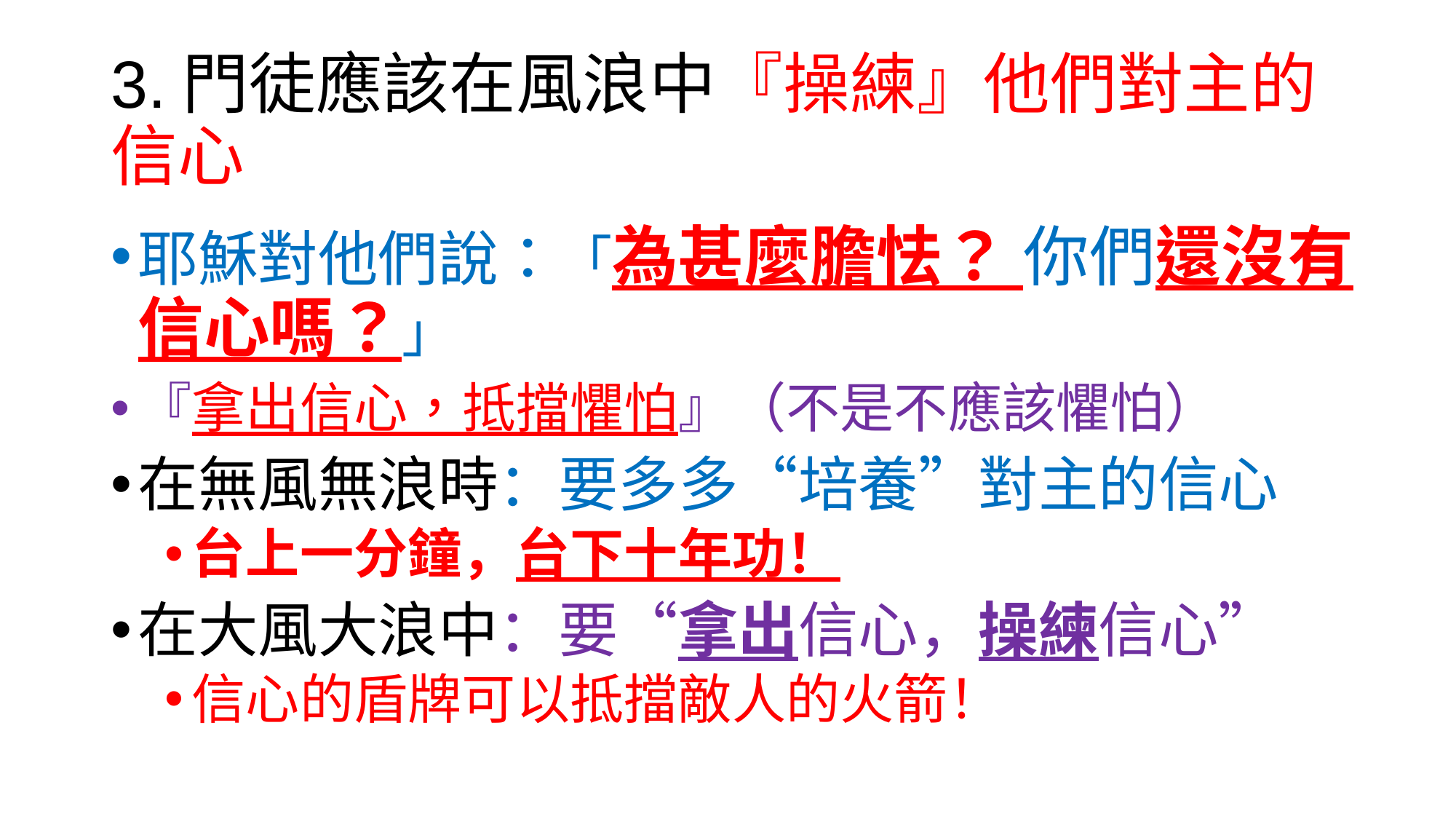

# 3.門徒應該在風浪中『操練』他們對主的信心
耶穌對他們說：「為甚麼膽怯？ 你們還沒有信心嗎？」
『拿出信心，抵擋懼怕』（不是不應該懼怕）
在無風無浪時：要多多“培養”對主的信心
台上一分鐘，台下十年功！
在大風大浪中：要“拿出信心，操練信心”
信心的盾牌可以抵擋敵人的火箭！